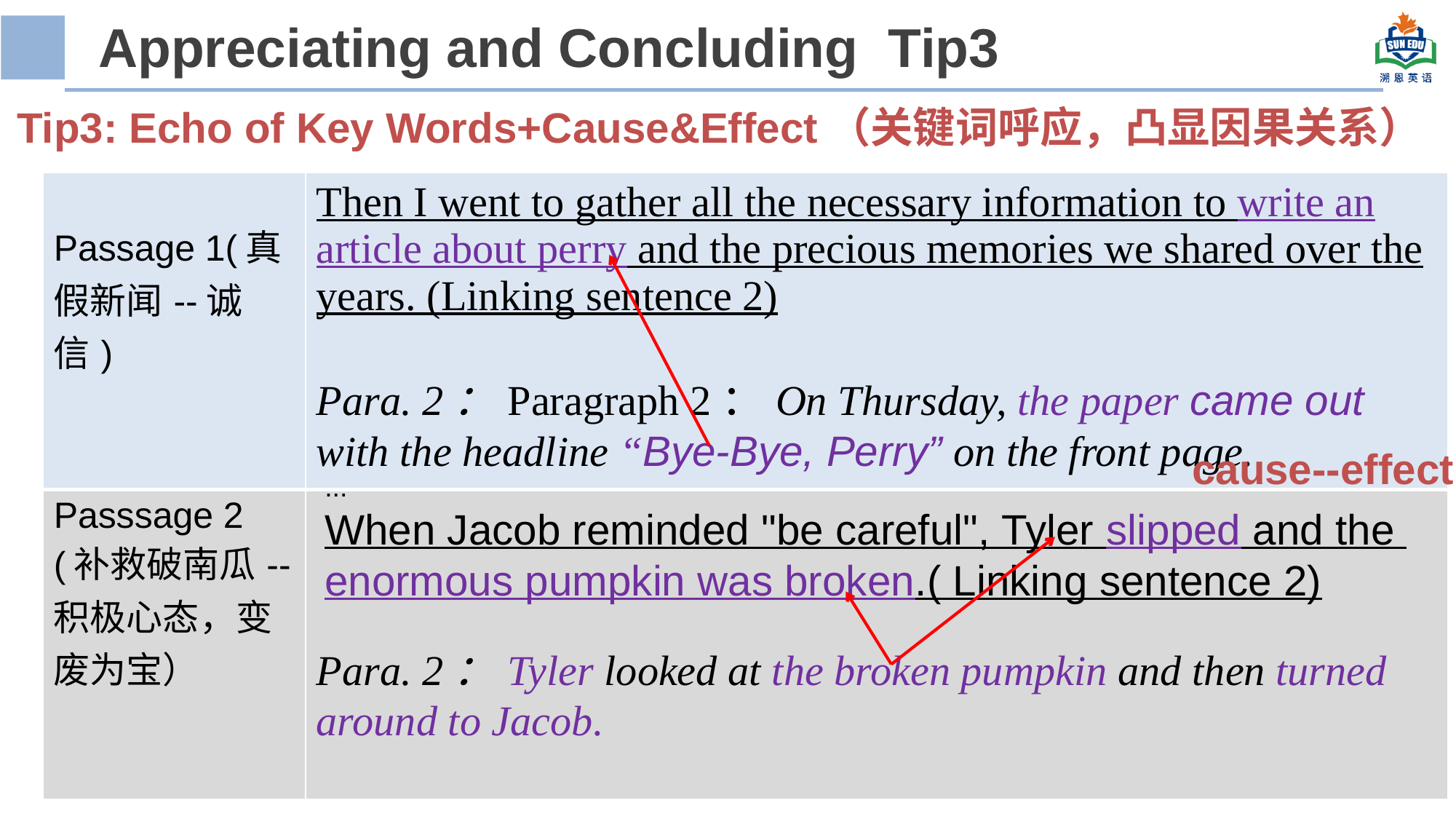

Appreciating and Concluding  Tip3

Tip3: Echo of Key Words+Cause&Effect（关键词呼应，凸显因果关系）
| Passage 1(真假新闻--诚信) | Then I went to gather all the necessary information to write an article about perry and the precious memories we shared over the years. (Linking sentence 2) Para. 2：Paragraph 2：On Thursday, the paper came out with the headline “Bye-Bye, Perry” on the front page. |
| --- | --- |
| Passsage 2 (补救破南瓜--积极心态，变废为宝） | Para. 2：Tyler looked at the broken pumpkin and then turned around to Jacob. |
cause--effect
...
When Jacob reminded "be careful", Tyler slipped and the
enormous pumpkin was broken.( Linking sentence 2)